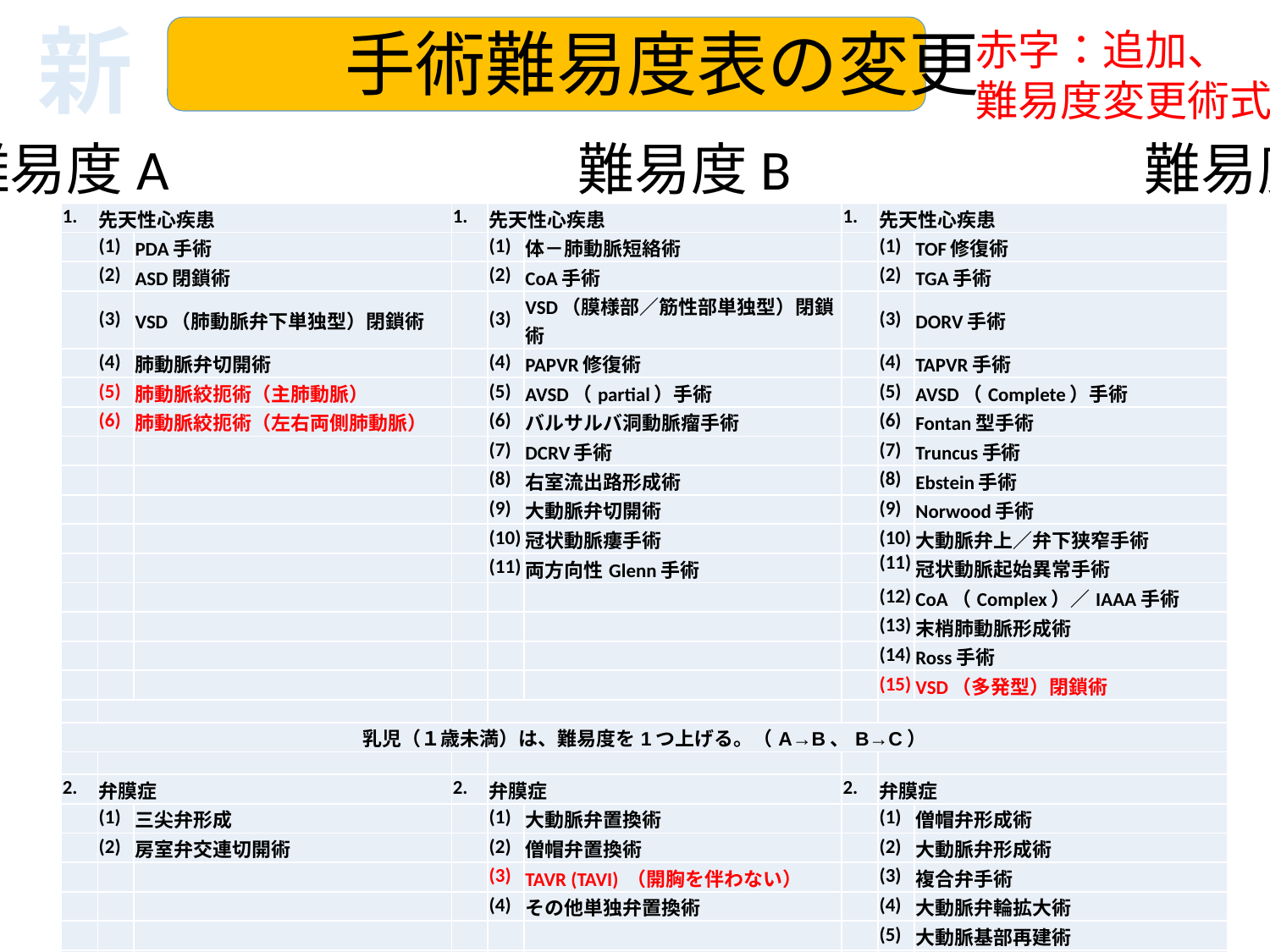

# 手術難易度表の変更
新

赤字：追加、
難易度変更術式
難易度A　　　　　　　難易度B　　　　　　難易度C
| 1. | 先天性心疾患 |  | 1. | 先天性心疾患 |  | 1. | 先天性心疾患 |  |
| --- | --- | --- | --- | --- | --- | --- | --- | --- |
|  | (1) | PDA手術 |  | (1) | 体－肺動脈短絡術 |  | (1) | TOF修復術 |
|  | (2) | ASD閉鎖術 |  | (2) | CoA手術 |  | (2) | TGA手術 |
|  | (3) | VSD（肺動脈弁下単独型）閉鎖術 |  | (3) | VSD（膜様部／筋性部単独型）閉鎖術 |  | (3) | DORV手術 |
|  | (4) | 肺動脈弁切開術 |  | (4) | PAPVR修復術 |  | (4) | TAPVR手術 |
|  | (5) | 肺動脈絞扼術（主肺動脈） |  | (5) | AVSD（partial）手術 |  | (5) | AVSD（Complete）手術 |
|  | (6) | 肺動脈絞扼術（左右両側肺動脈） |  | (6) | バルサルバ洞動脈瘤手術 |  | (6) | Fontan型手術 |
|  |  |  |  | (7) | DCRV手術 |  | (7) | Truncus手術 |
|  |  |  |  | (8) | 右室流出路形成術 |  | (8) | Ebstein手術 |
|  |  |  |  | (9) | 大動脈弁切開術 |  | (9) | Norwood手術 |
|  |  |  |  | (10) | 冠状動脈瘻手術 |  | (10) | 大動脈弁上／弁下狭窄手術 |
|  |  |  |  | (11) | 両方向性Glenn手術 |  | (11) | 冠状動脈起始異常手術 |
|  |  |  |  |  |  |  | (12) | CoA（Complex）／IAAA手術 |
|  |  |  |  |  |  |  | (13) | 末梢肺動脈形成術 |
|  |  |  |  |  |  |  | (14) | Ross手術 |
|  |  |  |  |  |  |  | (15) | VSD（多発型）閉鎖術 |
|  |  |  |  |  |  |  |  |  |
| 乳児（１歳未満）は、難易度を1つ上げる。（A→B、B→C） |  |  |  |  |  |  |  |  |
|  |  |  |  |  |  |  |  |  |
| 2. | 弁膜症 |  | 2. | 弁膜症 |  | 2. | 弁膜症 |  |
|  | (1) | 三尖弁形成 |  | (1) | 大動脈弁置換術 |  | (1) | 僧帽弁形成術 |
|  | (2) | 房室弁交連切開術 |  | (2) | 僧帽弁置換術 |  | (2) | 大動脈弁形成術 |
|  |  |  |  | (3) | TAVR (TAVI) （開胸を伴わない） |  | (3) | 複合弁手術 |
|  |  |  |  | (4) | その他単独弁置換術 |  | (4) | 大動脈弁輪拡大術 |
|  |  |  |  |  |  |  | (5) | 大動脈基部再建術 |
|  |  |  |  |  |  |  | (6) | TAVR (TAVI) （開胸を伴う） |
|  |  |  |  |  |  |  |  |  |
|  |  |  | 3. | 虚血性心疾患 |  | 3. | 虚血性心疾患 |  |
|  |  |  |  | (1) | CABG（1枝） |  | (1) | CABG（２枝以上） |
|  |  |  |  |  |  |  | (2) | 心筋梗塞合併症手術 |
|  |  |  |  |  |  |  |  |  |